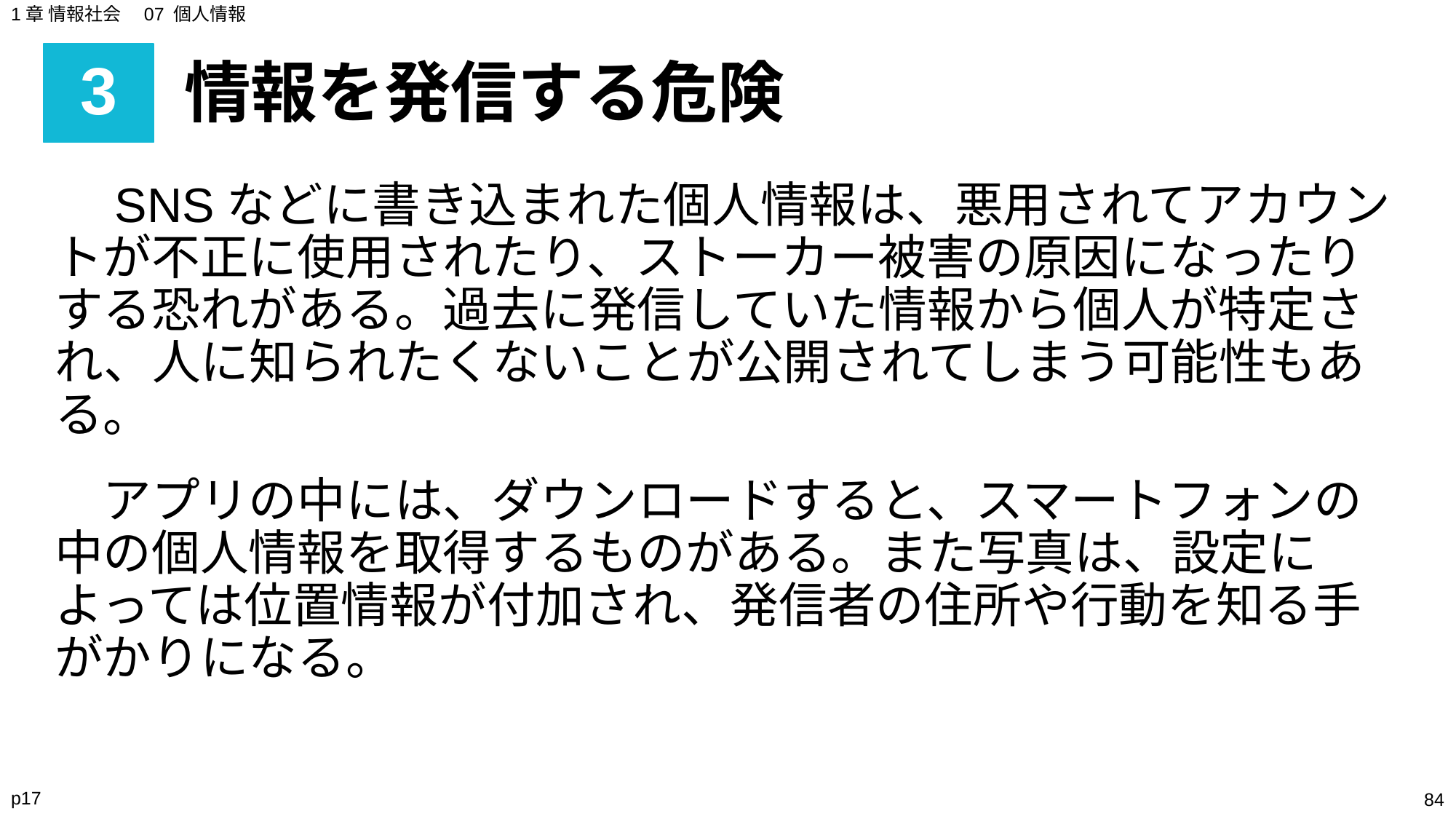

1章 情報社会　07 個人情報

# 3
情報を発信する危険
　SNSなどに書き込まれた個人情報は、悪用されてアカウントが不正に使用されたり、ストーカー被害の原因になったりする恐れがある。過去に発信していた情報から個人が特定され、人に知られたくないことが公開されてしまう可能性もある。
　アプリの中には、ダウンロードすると、スマートフォンの中の個人情報を取得するものがある。また写真は、設定によっては位置情報が付加され、発信者の住所や行動を知る手がかりになる。
p17
84